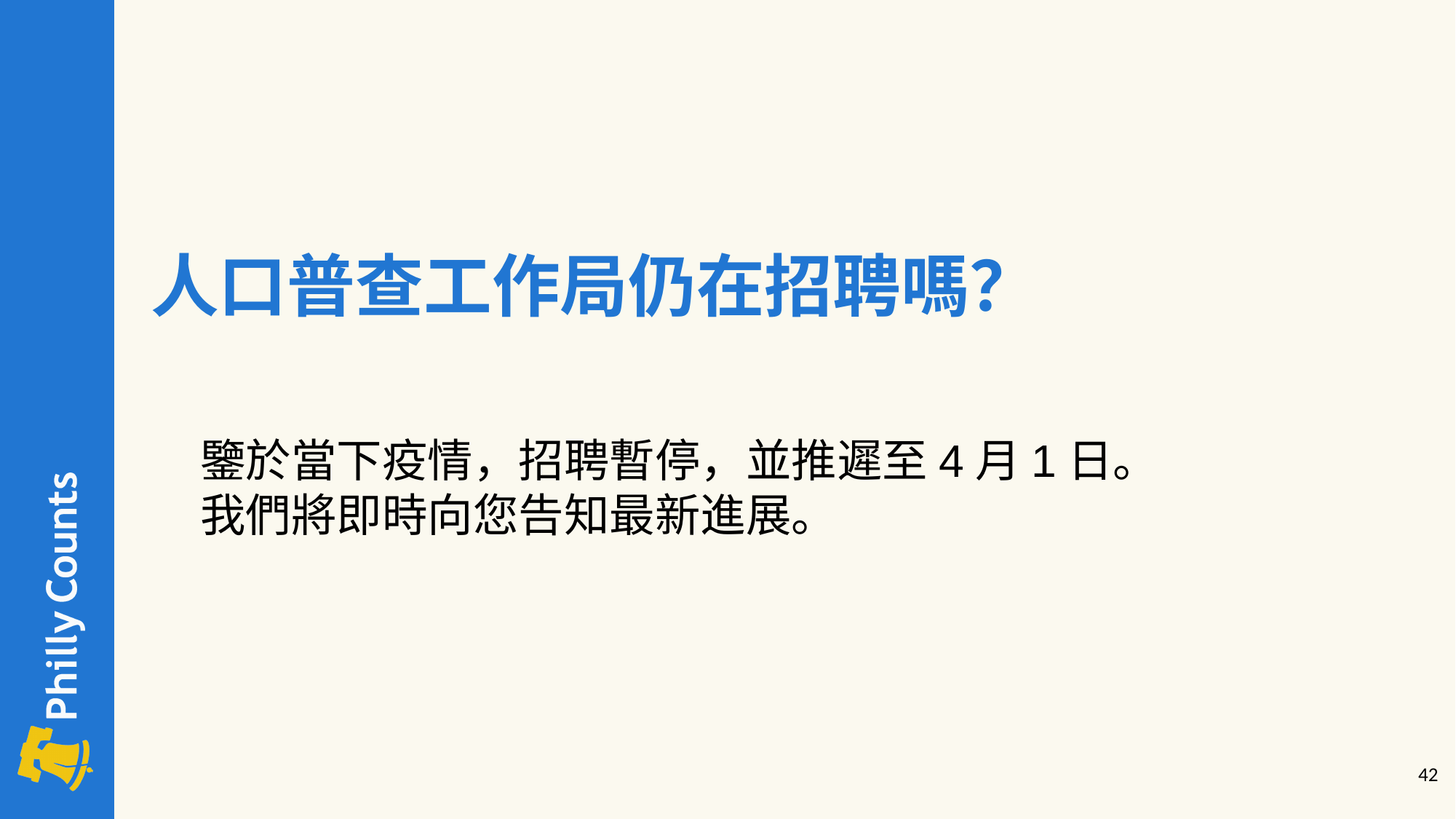

人口普查工作局仍在招聘嗎？

鑒於當下疫情，招聘暫停，並推遲至4月1日。
我們將即時向您告知最新進展。
42